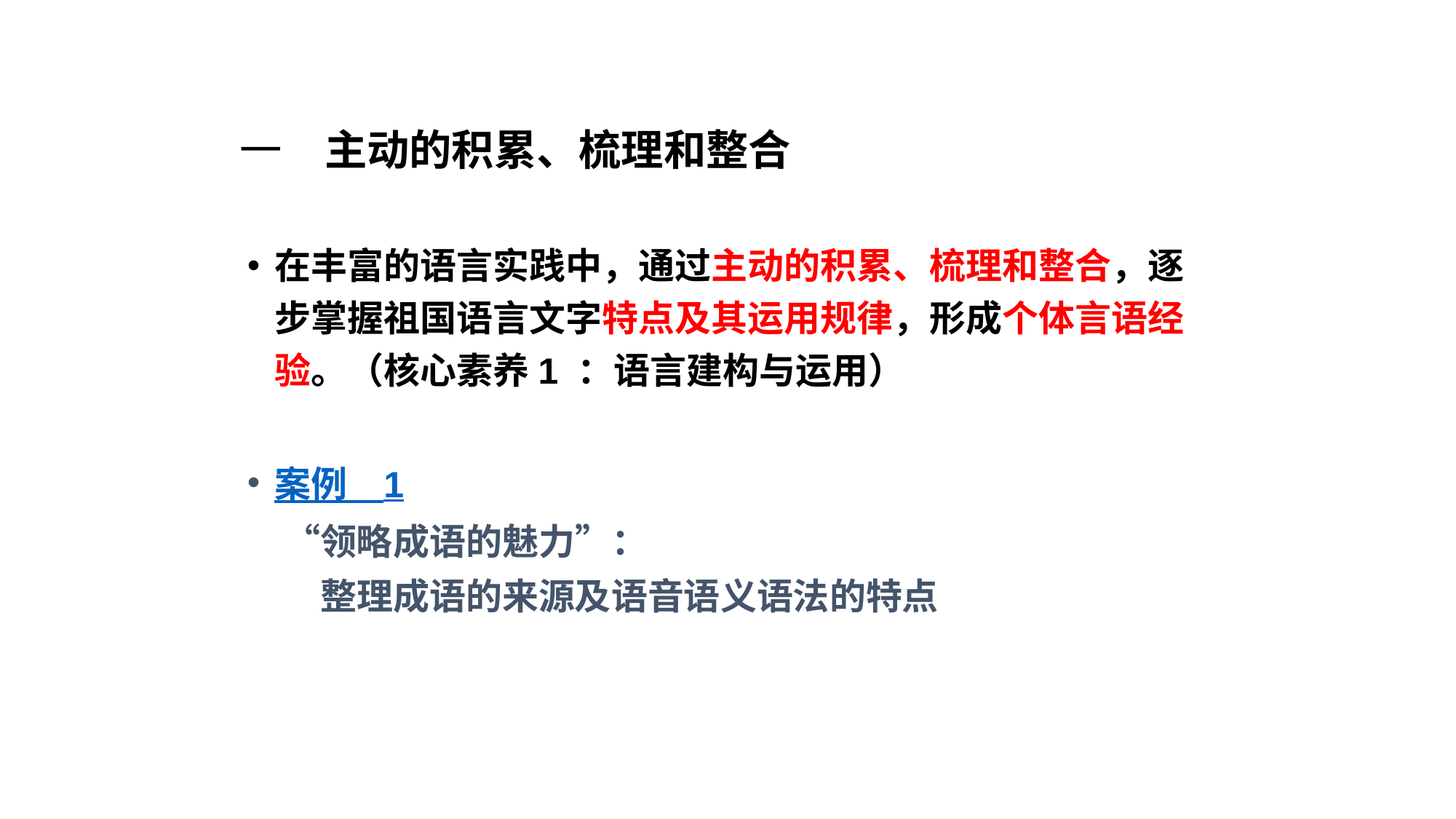

# 一　主动的积累、梳理和整合
在丰富的语言实践中，通过主动的积累、梳理和整合，逐步掌握祖国语言文字特点及其运用规律，形成个体言语经验。（核心素养1 ：语言建构与运用）

案例　1
　“领略成语的魅力”：
　　整理成语的来源及语音语义语法的特点